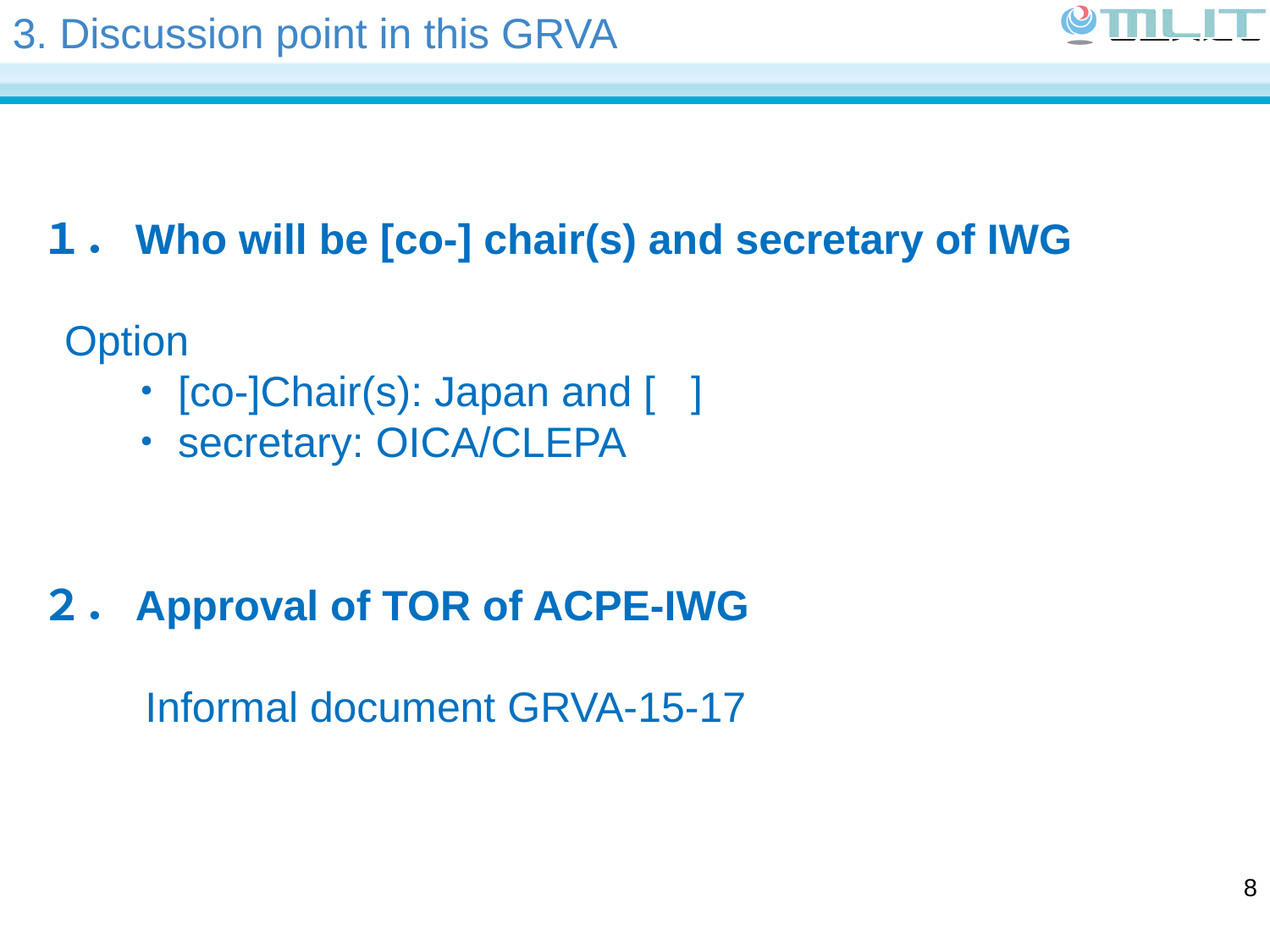

3. Discussion point in this GRVA
１．Who will be [co-] chair(s) and secretary of IWG

  Option
　　・[co-]Chair(s): Japan and [   ]
　　・secretary: OICA/CLEPA
２．Approval of TOR of ACPE-IWG

　　 Informal document GRVA-15-17

8